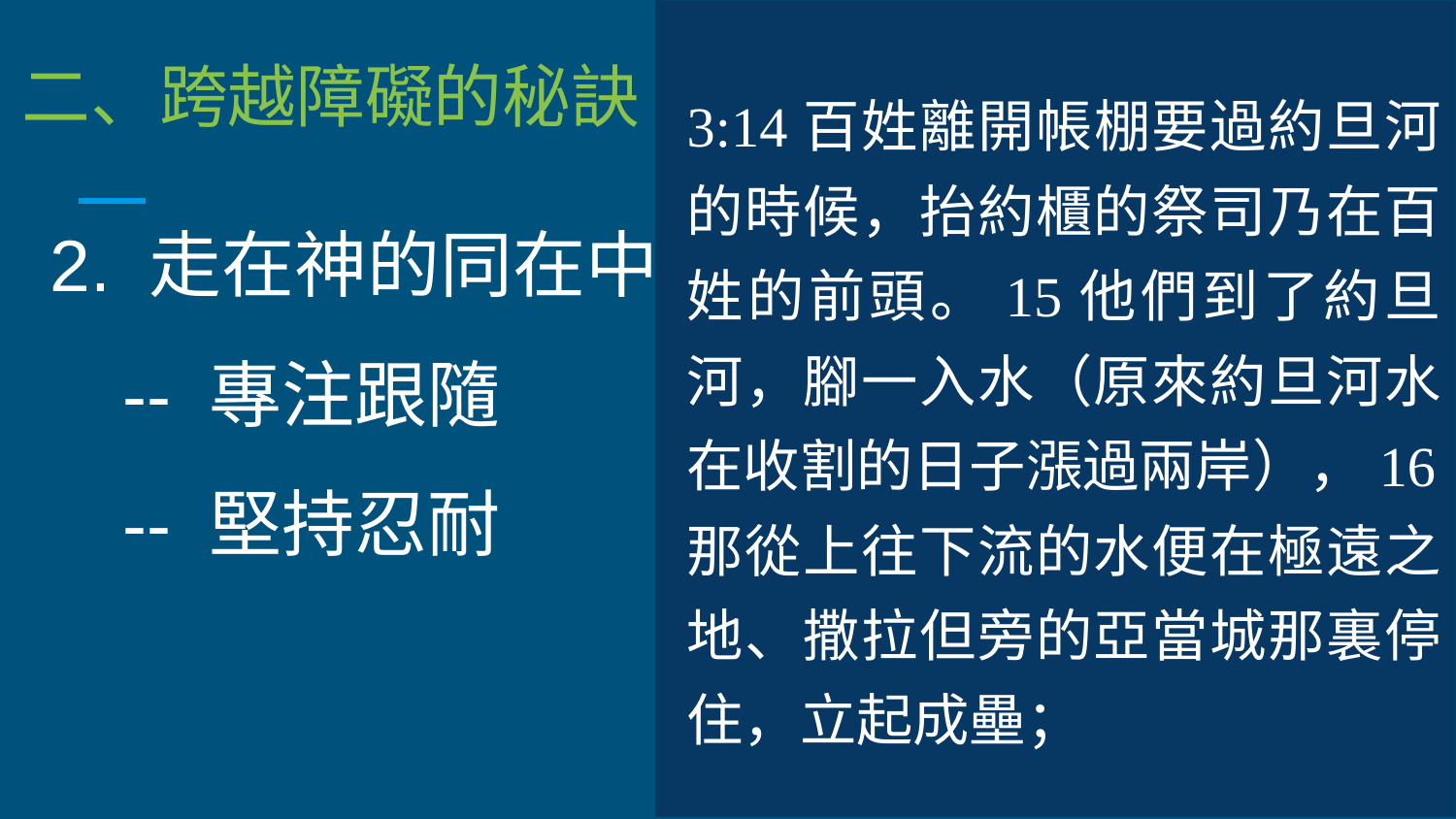

二、跨越障礙的秘訣
3:14百姓離開帳棚要過約旦河的時候，抬約櫃的祭司乃在百姓的前頭。15他們到了約旦河，腳一入水（原來約旦河水在收割的日子漲過兩岸），16那從上往下流的水便在極遠之地、撒拉但旁的亞當城那裏停住，立起成壘；
2. 走在神的同在中
-- 專注跟隨
-- 堅持忍耐